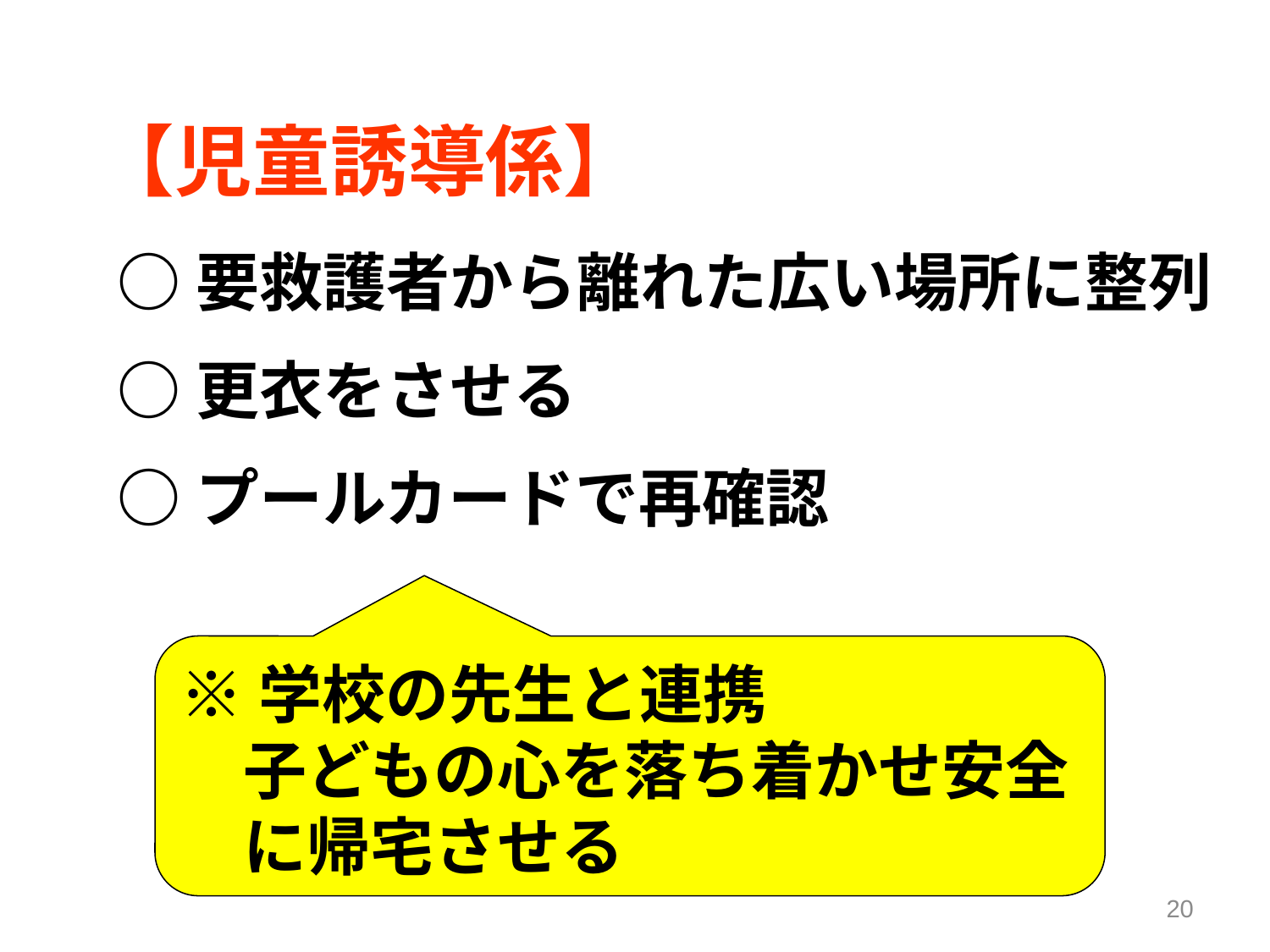

【児童誘導係】
○要救護者から離れた広い場所に整列
○更衣をさせる
○プールカードで再確認
※学校の先生と連携
　子どもの心を落ち着かせ安全
　に帰宅させる
20